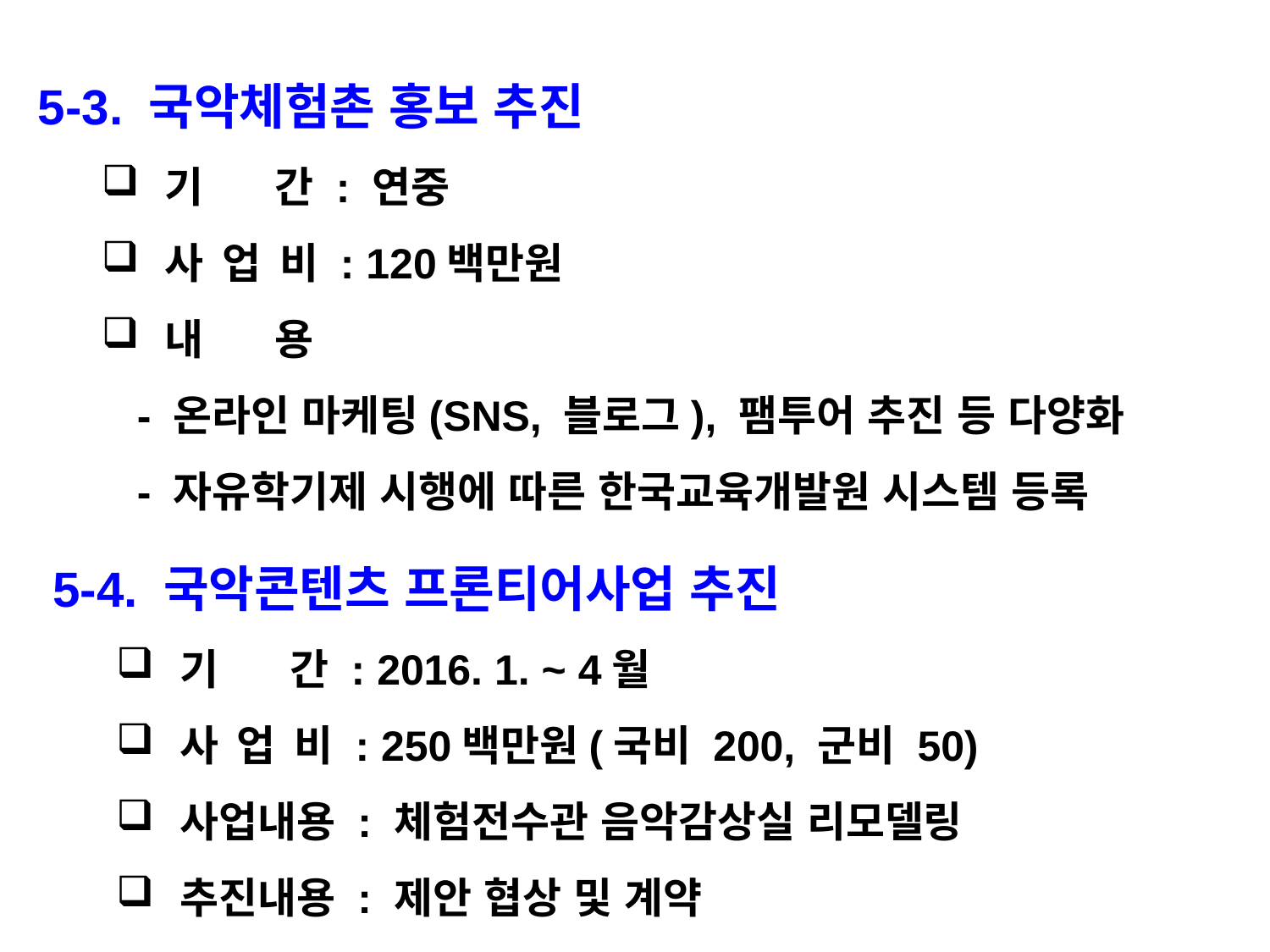

5-3. 국악체험촌 홍보 추진
기      간 : 연중
사 업 비 : 120백만원
내      용
   - 온라인 마케팅(SNS, 블로그), 팸투어 추진 등 다양화
   - 자유학기제 시행에 따른 한국교육개발원 시스템 등록

5-4. 국악콘텐츠 프론티어사업 추진
기      간 : 2016. 1. ~ 4월
사 업 비 : 250백만원(국비 200, 군비 50)
사업내용 : 체험전수관 음악감상실 리모델링
추진내용 : 제안 협상 및 계약